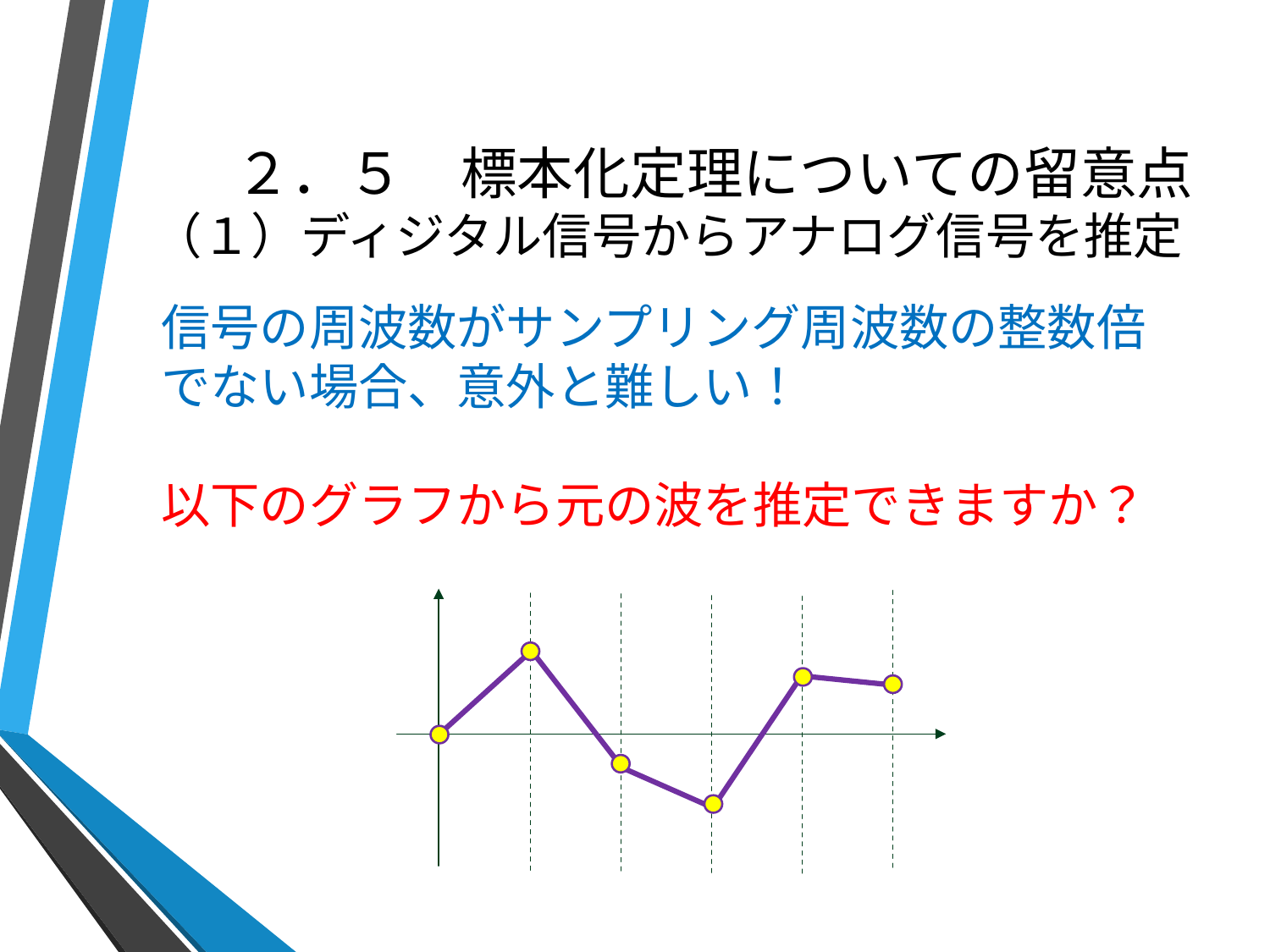

# ２．５　標本化定理についての留意点 （１）ディジタル信号からアナログ信号を推定
信号の周波数がサンプリング周波数の整数倍でない場合、意外と難しい！

以下のグラフから元の波を推定できますか？